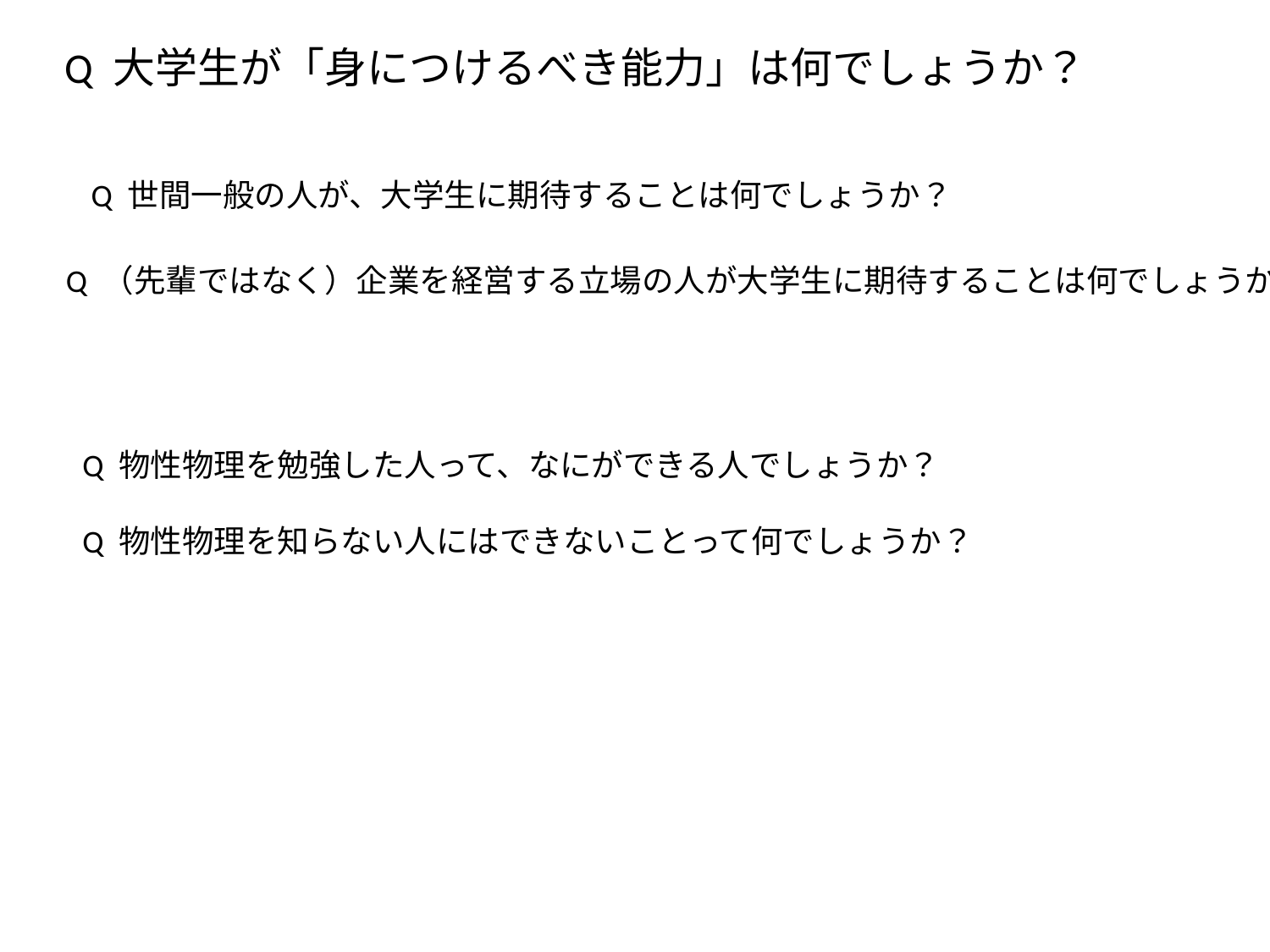

Q 大学生が「身につけるべき能力」は何でしょうか？
Q 世間一般の人が、大学生に期待することは何でしょうか？
Q （先輩ではなく）企業を経営する立場の人が大学生に期待することは何でしょうか？
Q 物性物理を勉強した人って、なにができる人でしょうか？

Q 物性物理を知らない人にはできないことって何でしょうか？